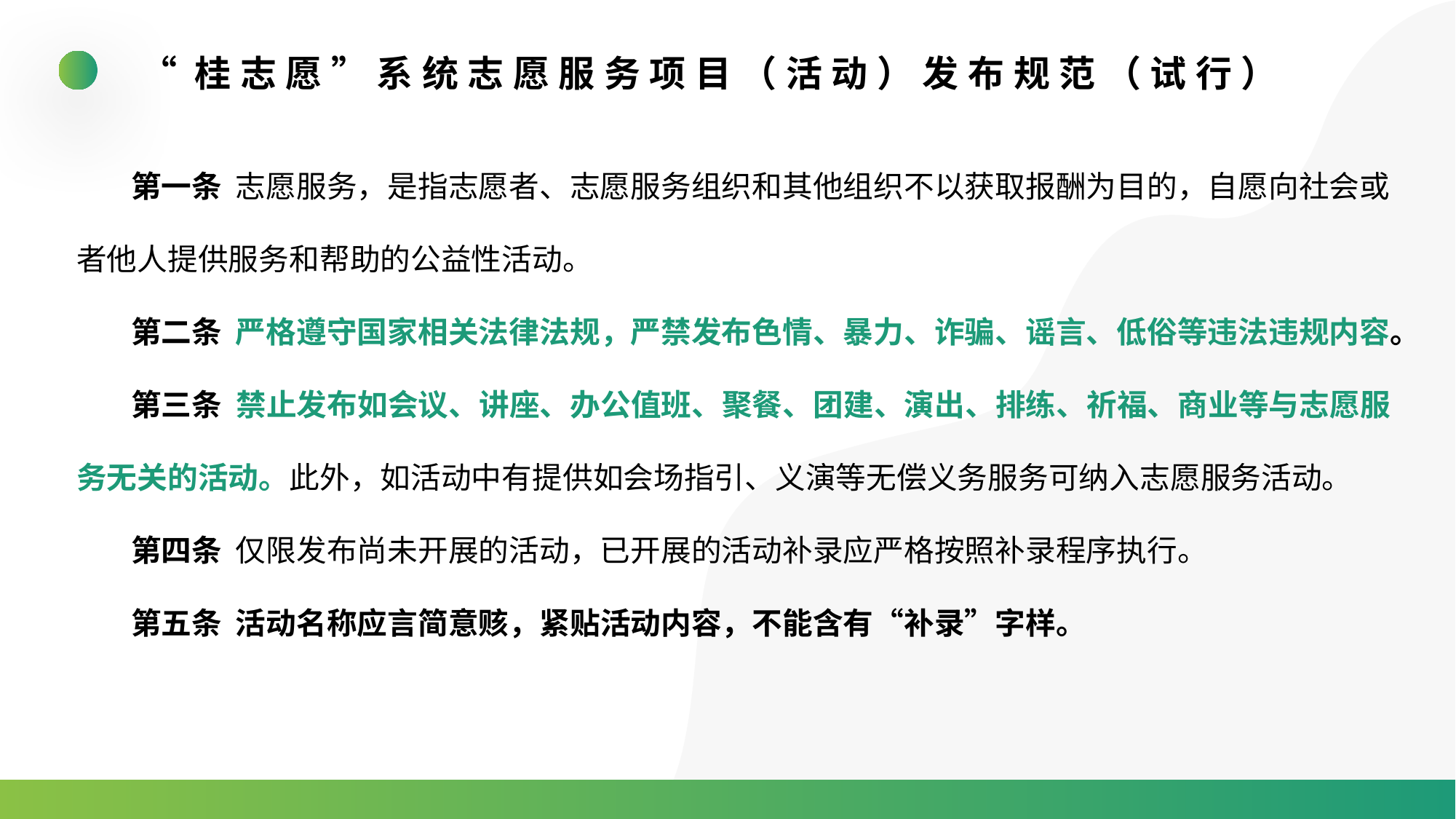

“桂志愿”系统志愿服务项目（活动）发布规范（试行）
第一条  志愿服务，是指志愿者、志愿服务组织和其他组织不以获取报酬为目的，自愿向社会或者他人提供服务和帮助的公益性活动。
第二条  严格遵守国家相关法律法规，严禁发布色情、暴力、诈骗、谣言、低俗等违法违规内容。
第三条  禁止发布如会议、讲座、办公值班、聚餐、团建、演出、排练、祈福、商业等与志愿服务无关的活动。此外，如活动中有提供如会场指引、义演等无偿义务服务可纳入志愿服务活动。
第四条  仅限发布尚未开展的活动，已开展的活动补录应严格按照补录程序执行。
第五条  活动名称应言简意赅，紧贴活动内容，不能含有“补录”字样。